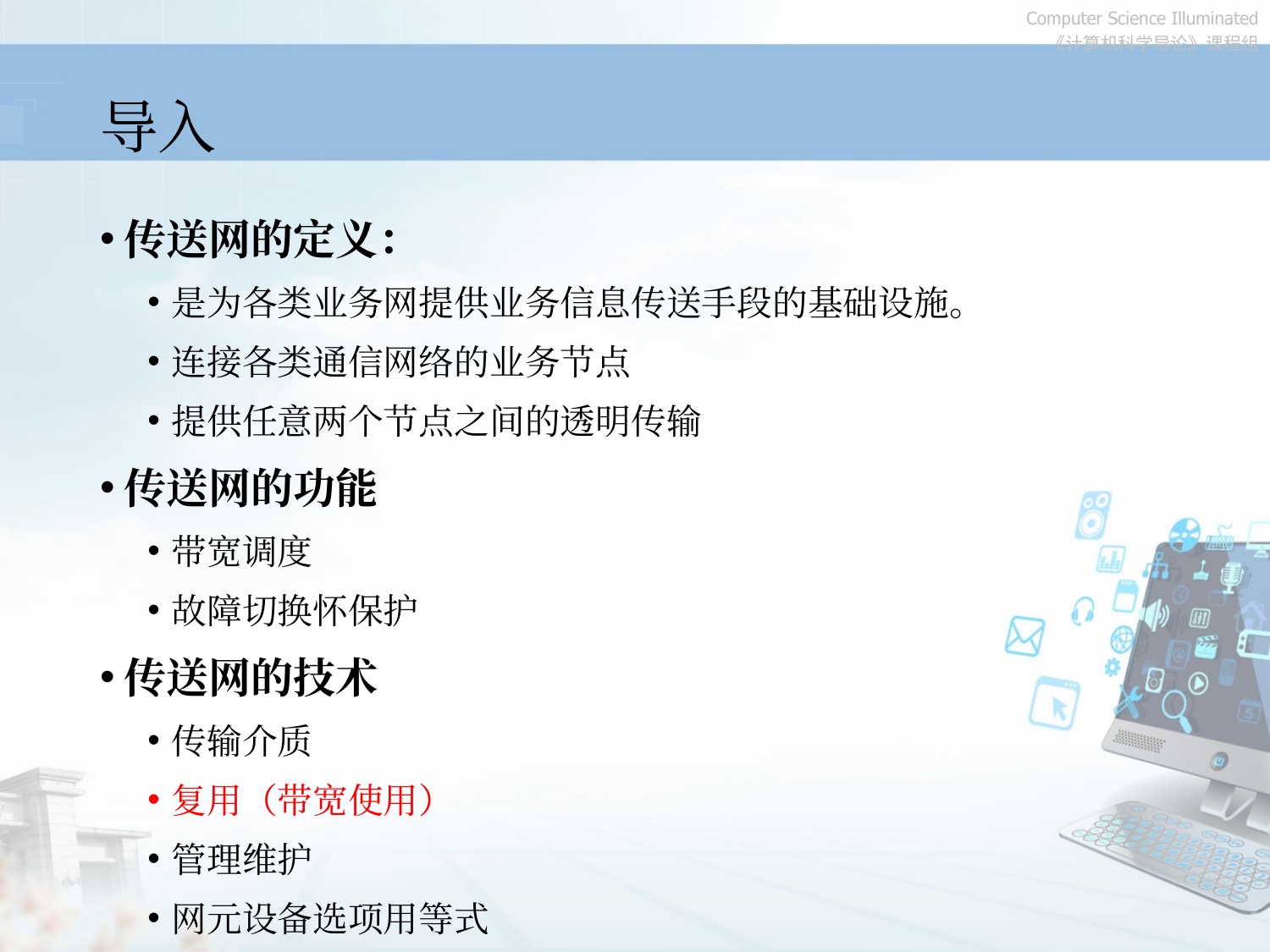

# 导入
传送网的定义：
是为各类业务网提供业务信息传送手段的基础设施。
连接各类通信网络的业务节点
提供任意两个节点之间的透明传输
传送网的功能
带宽调度
故障切换怀保护
传送网的技术
传输介质
复用（带宽使用）
管理维护
网元设备选项用等式